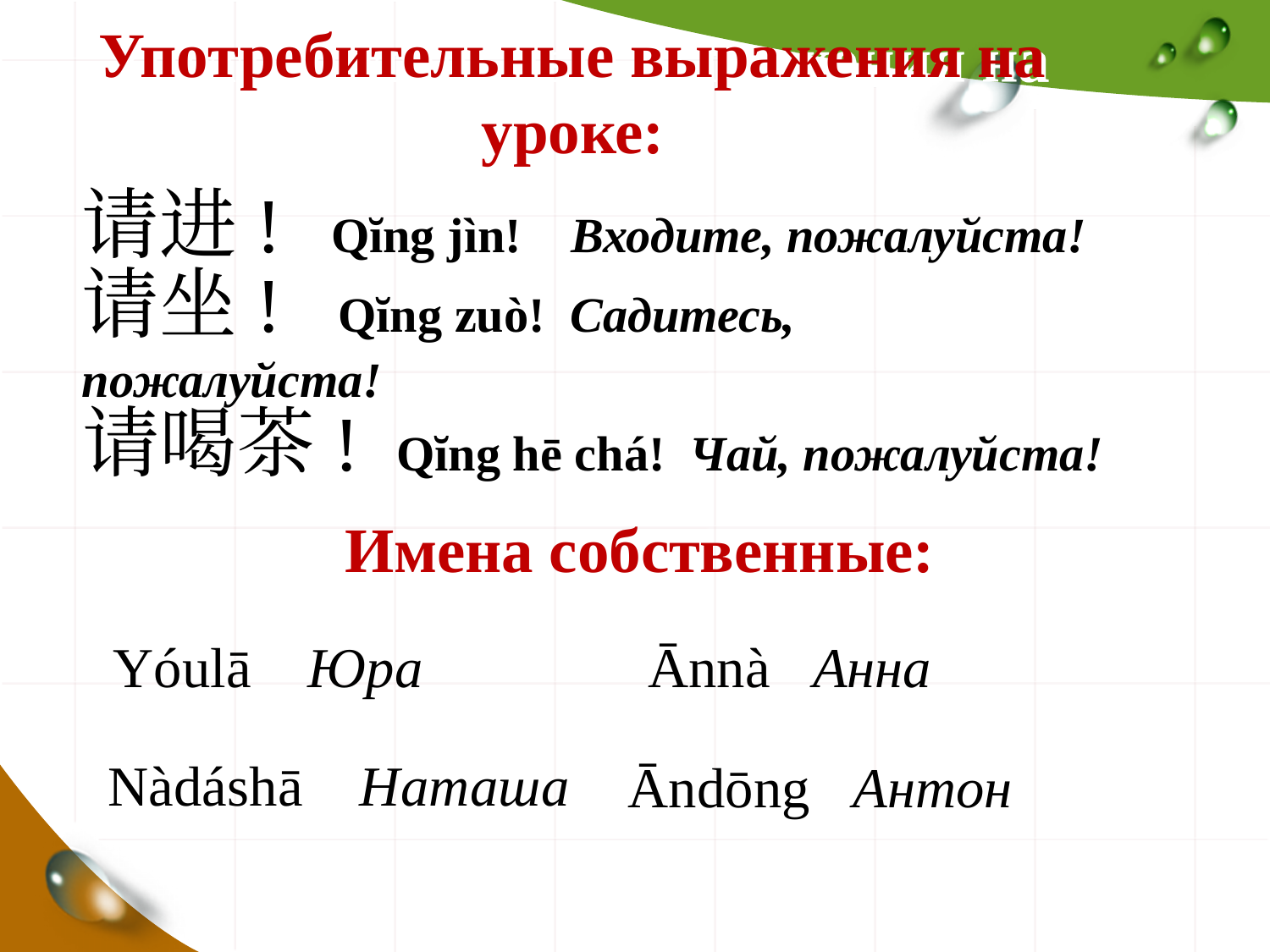

# Употребительные выражения на уроке:
请进!    Qĭng jìn!    Входите, пожалуйста!
请坐!    Qĭng zuò!  Садитесь, пожалуйста!
请喝茶!   Qĭng hē chá!  Чай, пожалуйста!
Имена собственные:
Yóulā    Юра
Ānnà   Анна
Nàdáshā    Наташа
Āndōng   Антон